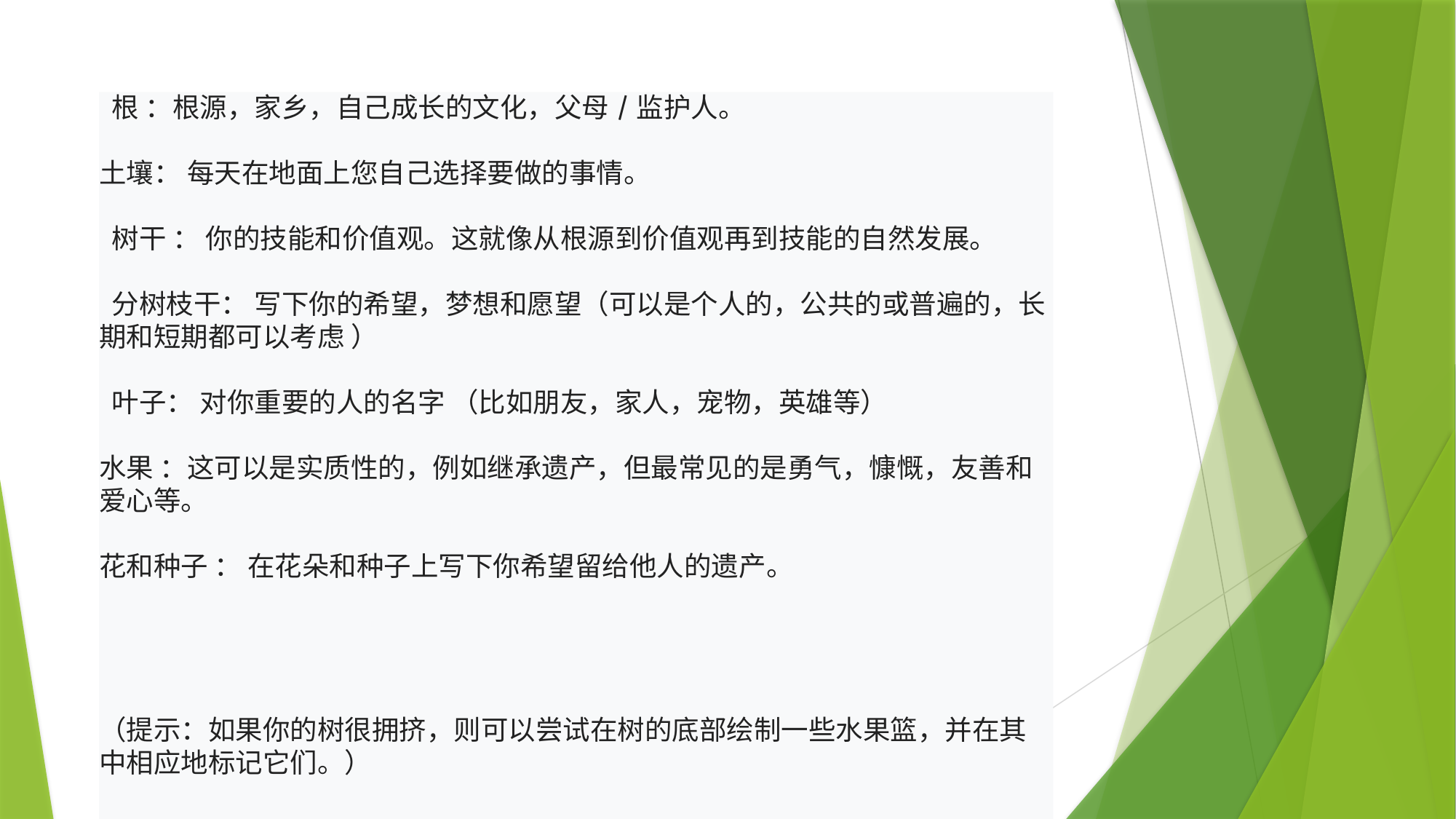

#
 根 ：根源，家乡，自己成长的文化，父母/监护人。

土壤： 每天在地面上您自己选择要做的事情。

 树干 ： 你的技能和价值观。这就像从根源到价值观再到技能的自然发展。

 分树枝干： 写下你的希望，梦想和愿望（可以是个人的，公共的或普遍的，长期和短期都可以考虑 ）

 叶子： 对你重要的人的名字 （比如朋友，家人，宠物，英雄等）

水果 ：这可以是实质性的，例如继承遗产，但最常见的是勇气，慷慨，友善和爱心等。

花和种子 ： 在花朵和种子上写下你希望留给他人的遗产。

（提示：如果你的树很拥挤，则可以尝试在树的底部绘制一些水果篮，并在其中相应地标记它们。）